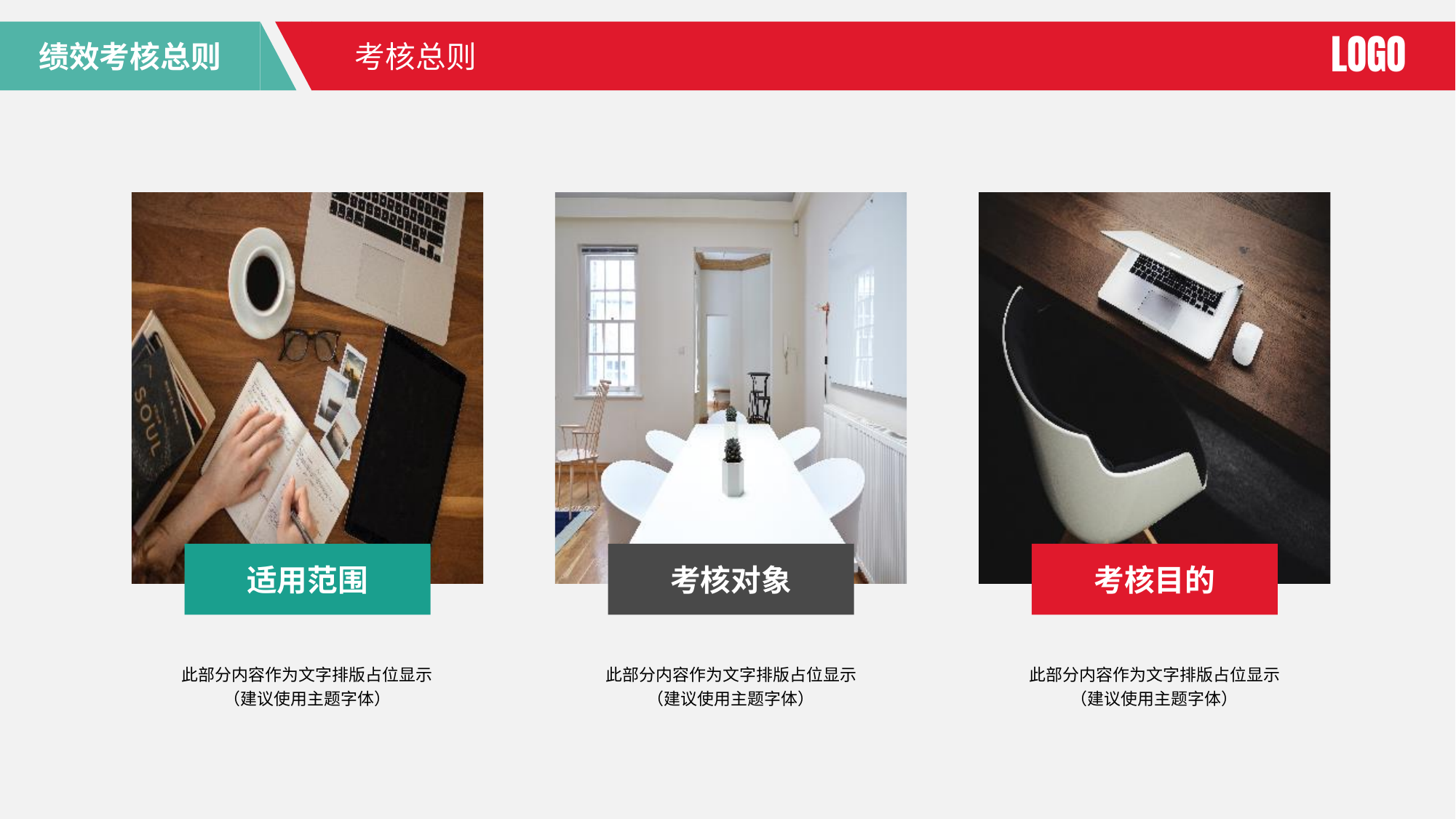

绩效考核总则

LOGO
考核总则

适用范围
考核对象
考核目的
此部分内容作为文字排版占位显示
（建议使用主题字体）
此部分内容作为文字排版占位显示
（建议使用主题字体）
此部分内容作为文字排版占位显示
（建议使用主题字体）